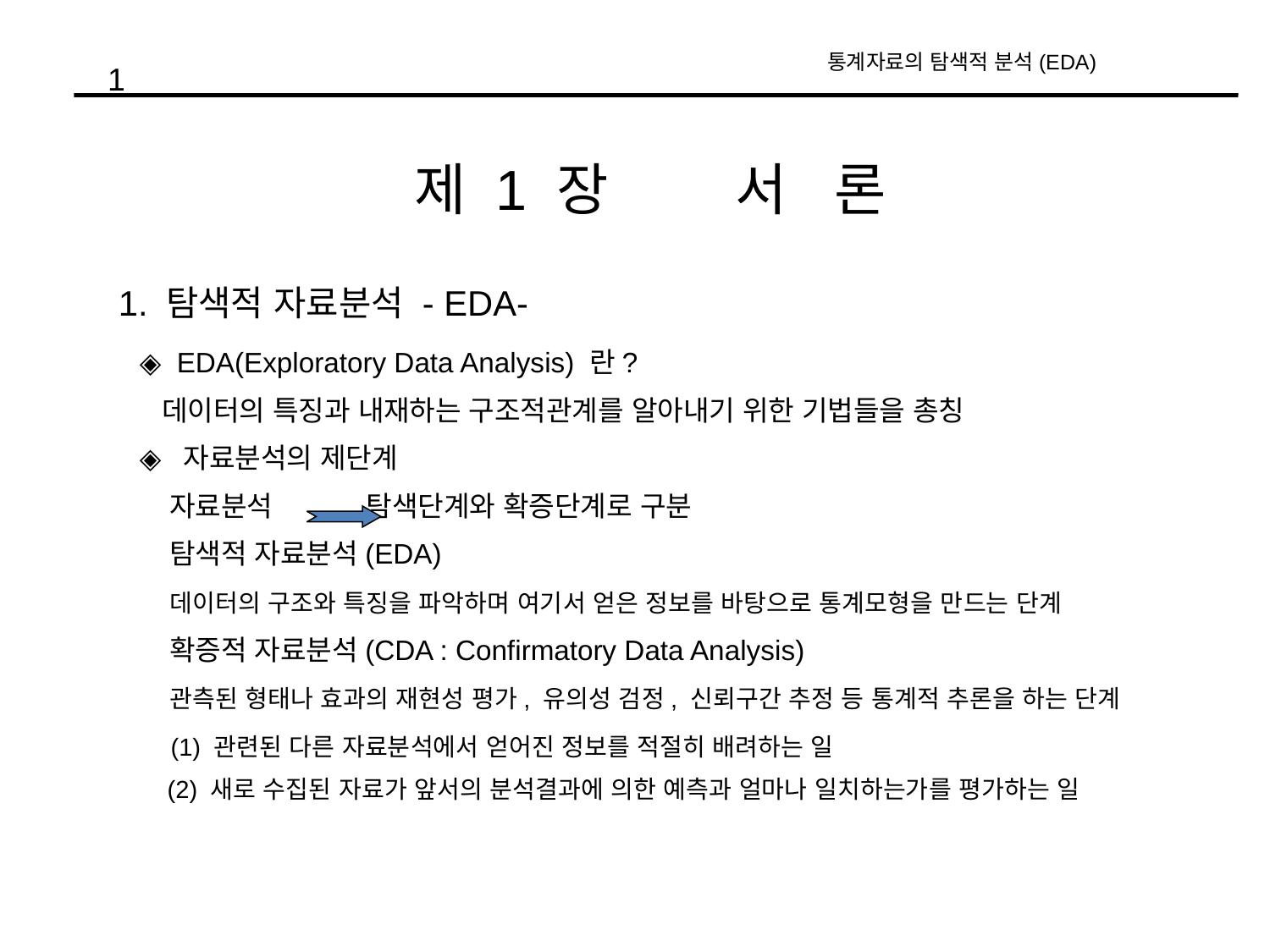

통계자료의 탐색적 분석(EDA)
1

제 1 장        서   론
1. 탐색적 자료분석 - EDA-
◈  EDA(Exploratory Data Analysis) 란?
  데이터의 특징과 내재하는 구조적관계를 알아내기 위한 기법들을 총칭
◈  자료분석의 제단계
   자료분석            탐색단계와 확증단계로 구분
   탐색적 자료분석(EDA)
   데이터의 구조와 특징을 파악하며 여기서 얻은 정보를 바탕으로 통계모형을 만드는 단계
   확증적 자료분석(CDA : Confirmatory Data Analysis)
   관측된 형태나 효과의 재현성 평가, 유의성 검정, 신뢰구간 추정 등 통계적 추론을 하는 단계
    (1) 관련된 다른 자료분석에서 얻어진 정보를 적절히 배려하는 일
    (2) 새로 수집된 자료가 앞서의 분석결과에 의한 예측과 얼마나 일치하는가를 평가하는 일